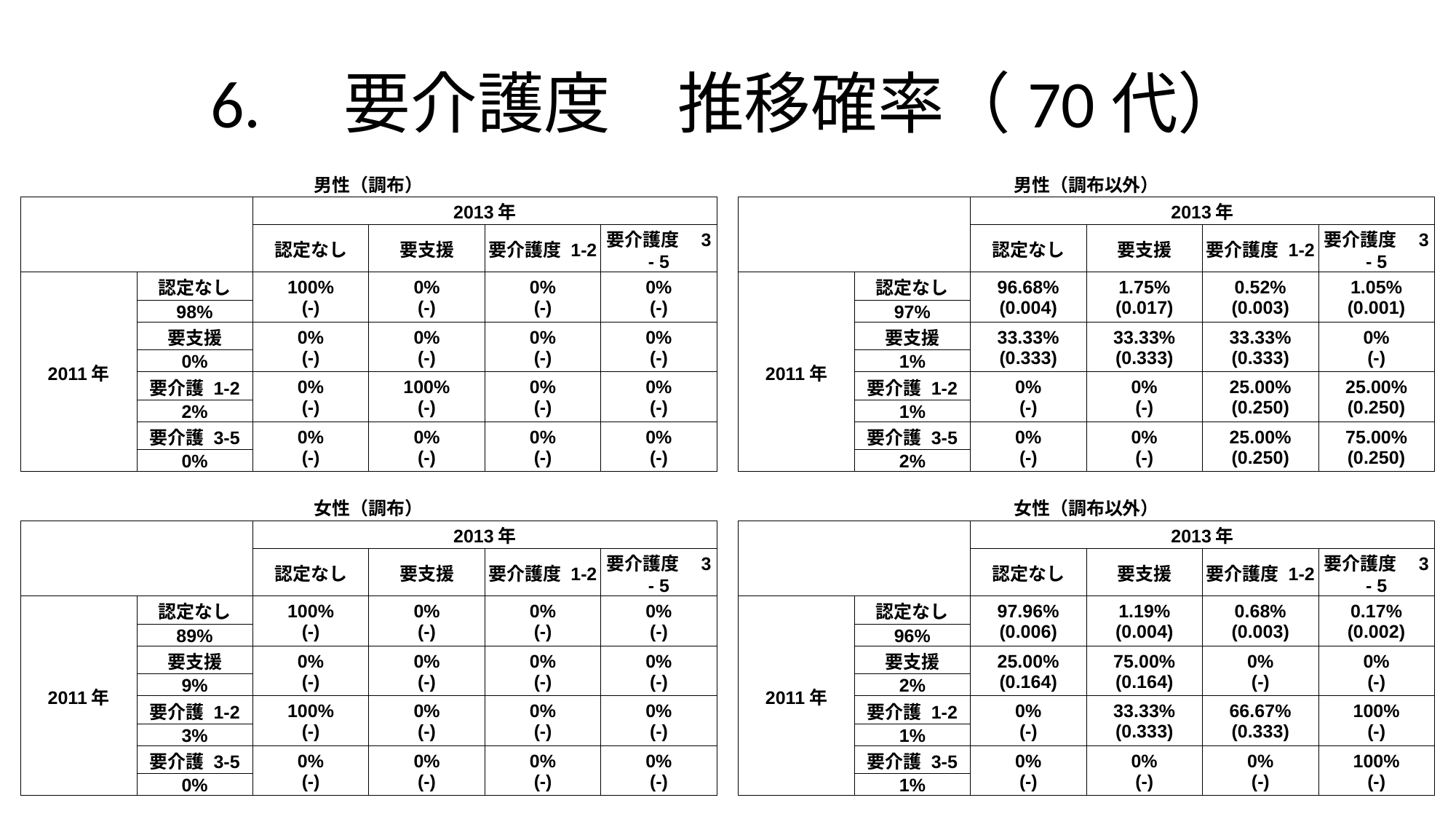

# 6.　要介護度　推移確率（70代）
| 男性（調布） |  |  |  |  |  |  | 男性（調布以外） |  |  |  |  |  |
| --- | --- | --- | --- | --- | --- | --- | --- | --- | --- | --- | --- | --- |
|  |  | 2013年 |  |  |  |  |  |  | 2013年 |  |  |  |
|  |  | 認定なし | 要支援 | 要介護度 1-2 | 要介護度 3 - 5 |  |  |  | 認定なし | 要支援 | 要介護度 1-2 | 要介護度 3 - 5 |
| 2011年 | 認定なし | 100% (-) | 0% (-) | 0% (-) | 0% (-) |  | 2011年 | 認定なし | 96.68% (0.004) | 1.75% (0.017) | 0.52% (0.003) | 1.05% (0.001) |
|  | 98% |  |  |  |  |  |  | 97% |  |  |  |  |
|  | 要支援 | 0% (-) | 0% (-) | 0% (-) | 0% (-) |  |  | 要支援 | 33.33% (0.333) | 33.33% (0.333) | 33.33% (0.333) | 0% (-) |
|  | 0% |  |  |  |  |  |  | 1% |  |  |  |  |
|  | 要介護 1-2 | 0% (-) | 100% (-) | 0% (-) | 0% (-) |  |  | 要介護 1-2 | 0% (-) | 0% (-) | 25.00% (0.250) | 25.00% (0.250) |
|  | 2% |  |  |  |  |  |  | 1% |  |  |  |  |
|  | 要介護 3-5 | 0% (-) | 0% (-) | 0% (-) | 0% (-) |  |  | 要介護 3-5 | 0% (-) | 0% (-) | 25.00% (0.250) | 75.00% (0.250) |
|  | 0% |  |  |  |  |  |  | 2% |  |  |  |  |
|  |  |  |  |  |  |  |  |  |  |  |  |  |
| 女性（調布） |  |  |  |  |  |  | 女性（調布以外） |  |  |  |  |  |
|  |  | 2013年 |  |  |  |  |  |  | 2013年 |  |  |  |
|  |  | 認定なし | 要支援 | 要介護度 1-2 | 要介護度 3 - 5 |  |  |  | 認定なし | 要支援 | 要介護度 1-2 | 要介護度 3 - 5 |
| 2011年 | 認定なし | 100% (-) | 0% (-) | 0% (-) | 0% (-) |  | 2011年 | 認定なし | 97.96% (0.006) | 1.19% (0.004) | 0.68% (0.003) | 0.17% (0.002) |
|  | 89% |  |  |  |  |  |  | 96% |  |  |  |  |
|  | 要支援 | 0% (-) | 0% (-) | 0% (-) | 0% (-) |  |  | 要支援 | 25.00% (0.164) | 75.00% (0.164) | 0% (-) | 0% (-) |
|  | 9% |  |  |  |  |  |  | 2% |  |  |  |  |
|  | 要介護 1-2 | 100% (-) | 0% (-) | 0% (-) | 0% (-) |  |  | 要介護 1-2 | 0% (-) | 33.33% (0.333) | 66.67% (0.333) | 100% (-) |
|  | 3% |  |  |  |  |  |  | 1% |  |  |  |  |
|  | 要介護 3-5 | 0% (-) | 0% (-) | 0% (-) | 0% (-) |  |  | 要介護 3-5 | 0% (-) | 0% (-) | 0% (-) | 100% (-) |
|  | 0% |  |  |  |  |  |  | 1% |  |  |  |  |